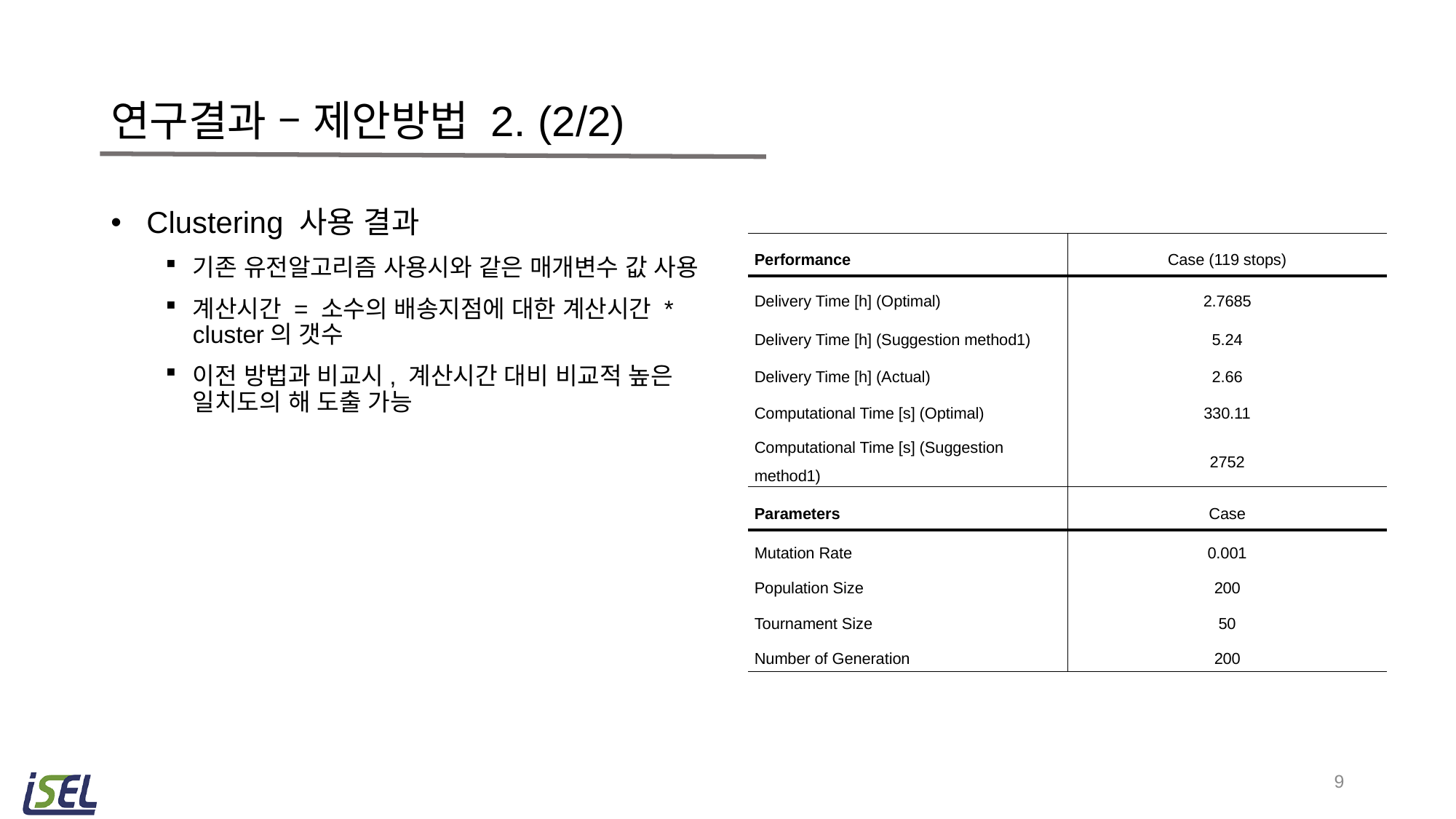

# 연구결과 – 제안방법 2. (2/2)
 Clustering 사용 결과
기존 유전알고리즘 사용시와 같은 매개변수 값 사용
계산시간 = 소수의 배송지점에 대한 계산시간 * cluster의 갯수
이전 방법과 비교시, 계산시간 대비 비교적 높은 일치도의 해 도출 가능

| Performance | Case (119 stops) |
| --- | --- |
| Delivery Time [h] (Optimal) | 2.7685 |
| Delivery Time [h] (Suggestion method1) | 5.24 |
| Delivery Time [h] (Actual) | 2.66 |
| Computational Time [s] (Optimal) | 330.11 |
| Computational Time [s] (Suggestion method1) | 2752 |
| Parameters | Case |
| Mutation Rate | 0.001 |
| Population Size | 200 |
| Tournament Size | 50 |
| Number of Generation | 200 |
9